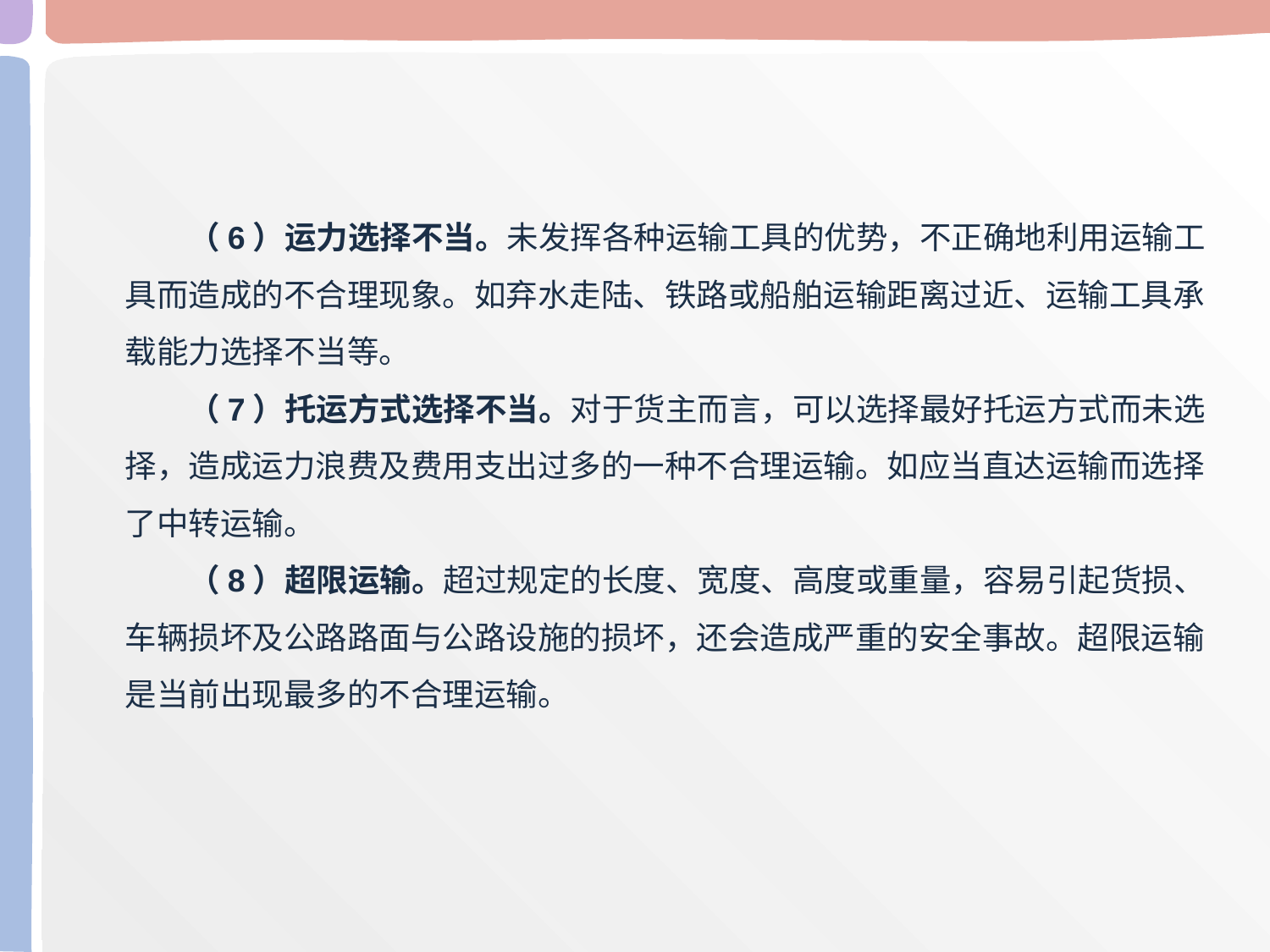

（6）运力选择不当。未发挥各种运输工具的优势，不正确地利用运输工具而造成的不合理现象。如弃水走陆、铁路或船舶运输距离过近、运输工具承载能力选择不当等。
（7）托运方式选择不当。对于货主而言，可以选择最好托运方式而未选择，造成运力浪费及费用支出过多的一种不合理运输。如应当直达运输而选择了中转运输。
（8）超限运输。超过规定的长度、宽度、高度或重量，容易引起货损、车辆损坏及公路路面与公路设施的损坏，还会造成严重的安全事故。超限运输是当前出现最多的不合理运输。